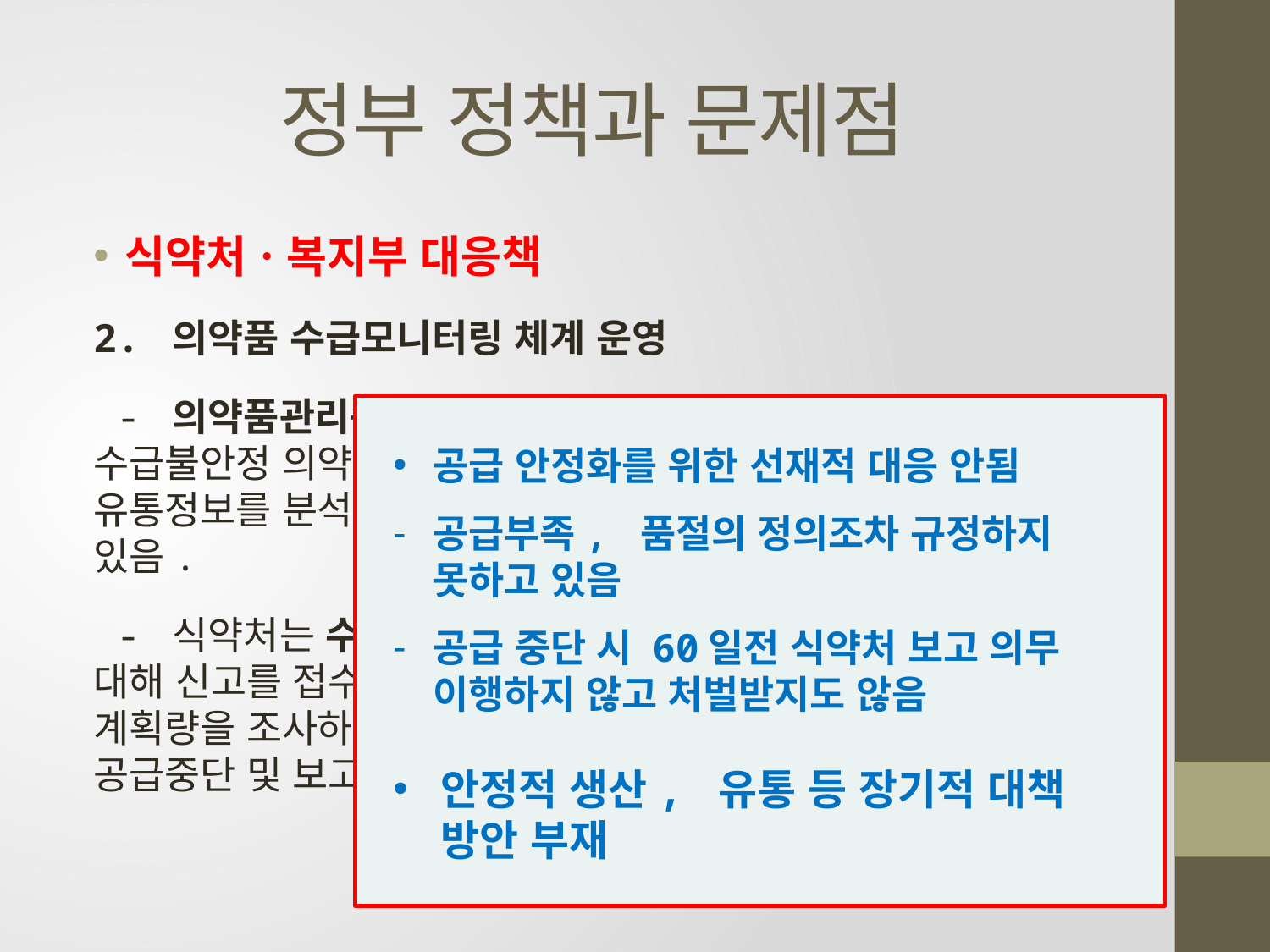

# 정부 정책과 문제점
식약처ㆍ복지부 대응책

2. 의약품 수급모니터링 체계 운영

 - 의약품관리종합정보센터(건강보험심사평가원 산하)는 수급불안정 의약품 신고채널을 설치 운영하며, 의약품 유통정보를 분석ㆍ모니터링하여 도매업체 재고정보를 공개하고 있음.

 - 식약처는 수급모니터링센터를 운영하여 공급부족발생에 대해 신고를 접수하고 있음. 또한 제약기업에 생산ㆍ수입 계획량을 조사하고 있으며, 공급중단 및 보고대상의약품의 공급중단 및 보고를 접수하고 있음.

공급 안정화를 위한 선재적 대응 안됨

공급부족, 품절의 정의조차 규정하지 못하고 있음

공급 중단 시 60일전 식약처 보고 의무 이행하지 않고 처벌받지도 않음

안정적 생산, 유통 등 장기적 대책 방안 부재